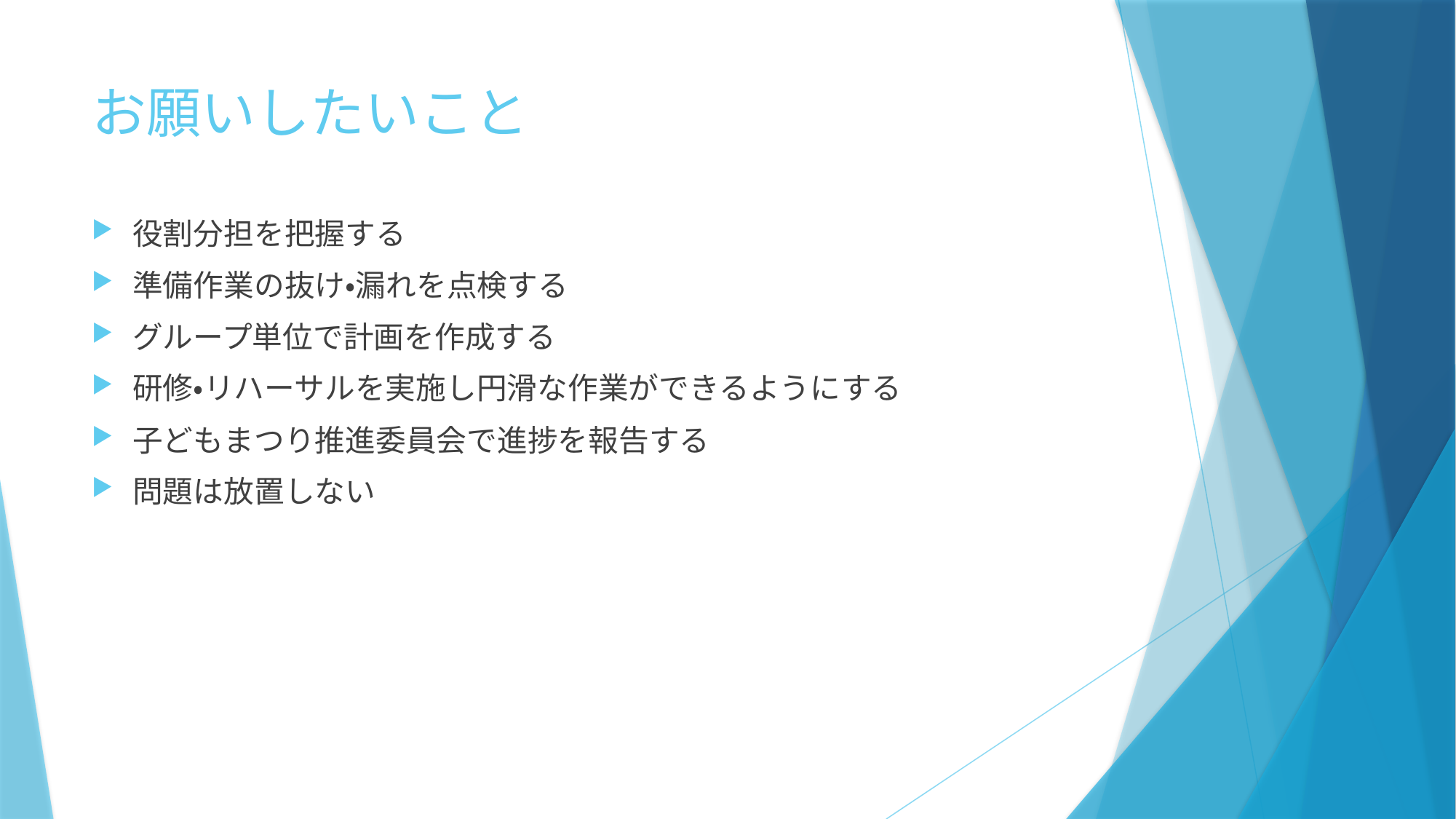

# お願いしたいこと
役割分担を把握する
準備作業の抜け・漏れを点検する
グループ単位で計画を作成する
研修・リハーサルを実施し円滑な作業ができるようにする
子どもまつり推進委員会で進捗を報告する
問題は放置しない